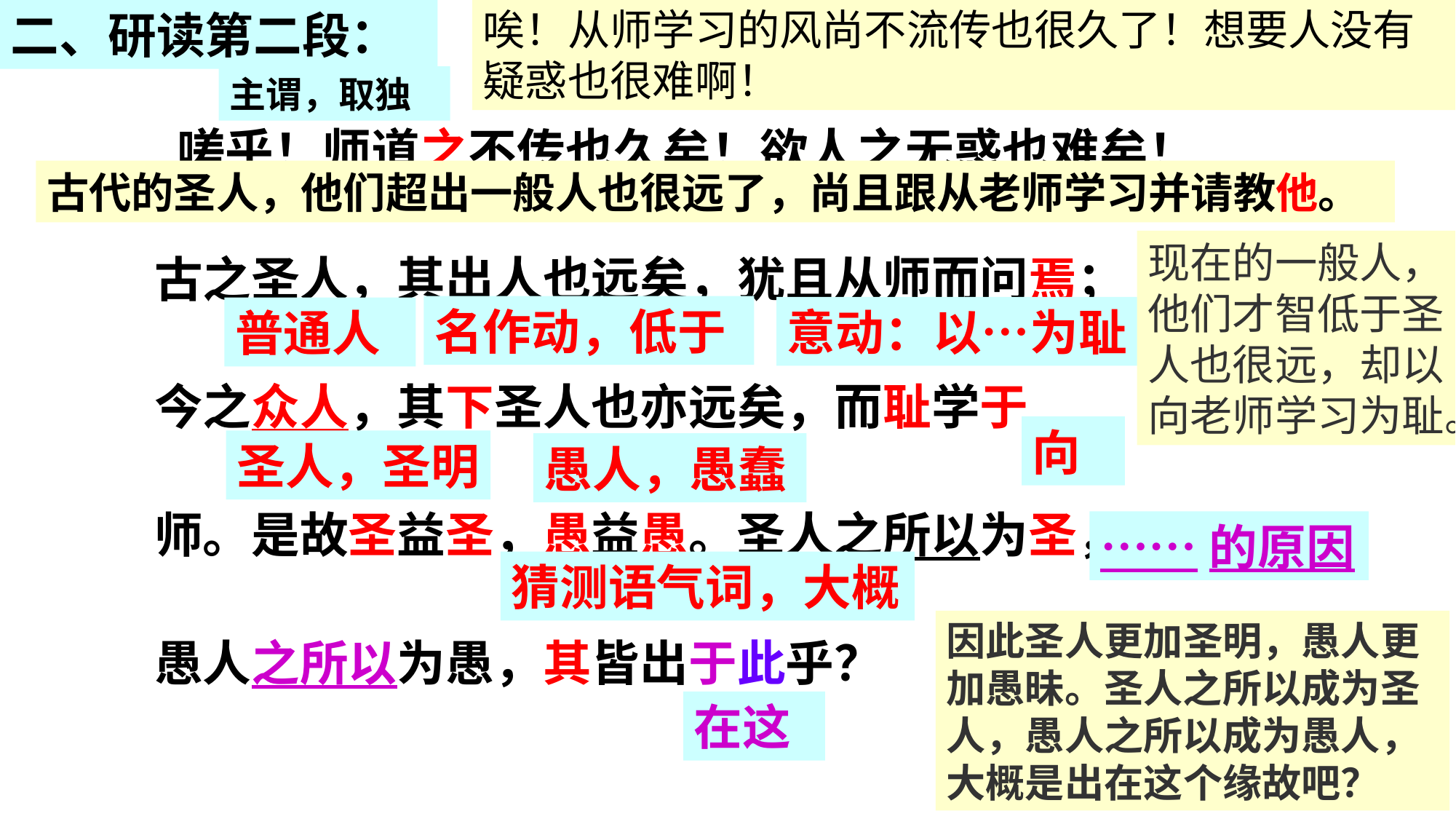

二、研读第二段：
唉！从师学习的风尚不流传也很久了！想要人没有疑惑也很难啊！
主谓，取独
 嗟乎！师道之不传也久矣！欲人之无惑也难矣！

古之圣人，其出人也远矣，犹且从师而问焉；

今之众人，其下圣人也亦远矣，而耻学于

师。是故圣益圣，愚益愚。圣人之所以为圣，

愚人之所以为愚，其皆出于此乎？
古代的圣人，他们超出一般人也很远了，尚且跟从老师学习并请教他。
现在的一般人，他们才智低于圣人也很远，却以向老师学习为耻。
名作动，低于
意动：以…为耻
普通人
向
圣人，圣明
愚人，愚蠢
……的原因
猜测语气词，大概
因此圣人更加圣明，愚人更加愚昧。圣人之所以成为圣人，愚人之所以成为愚人，大概是出在这个缘故吧？
在这